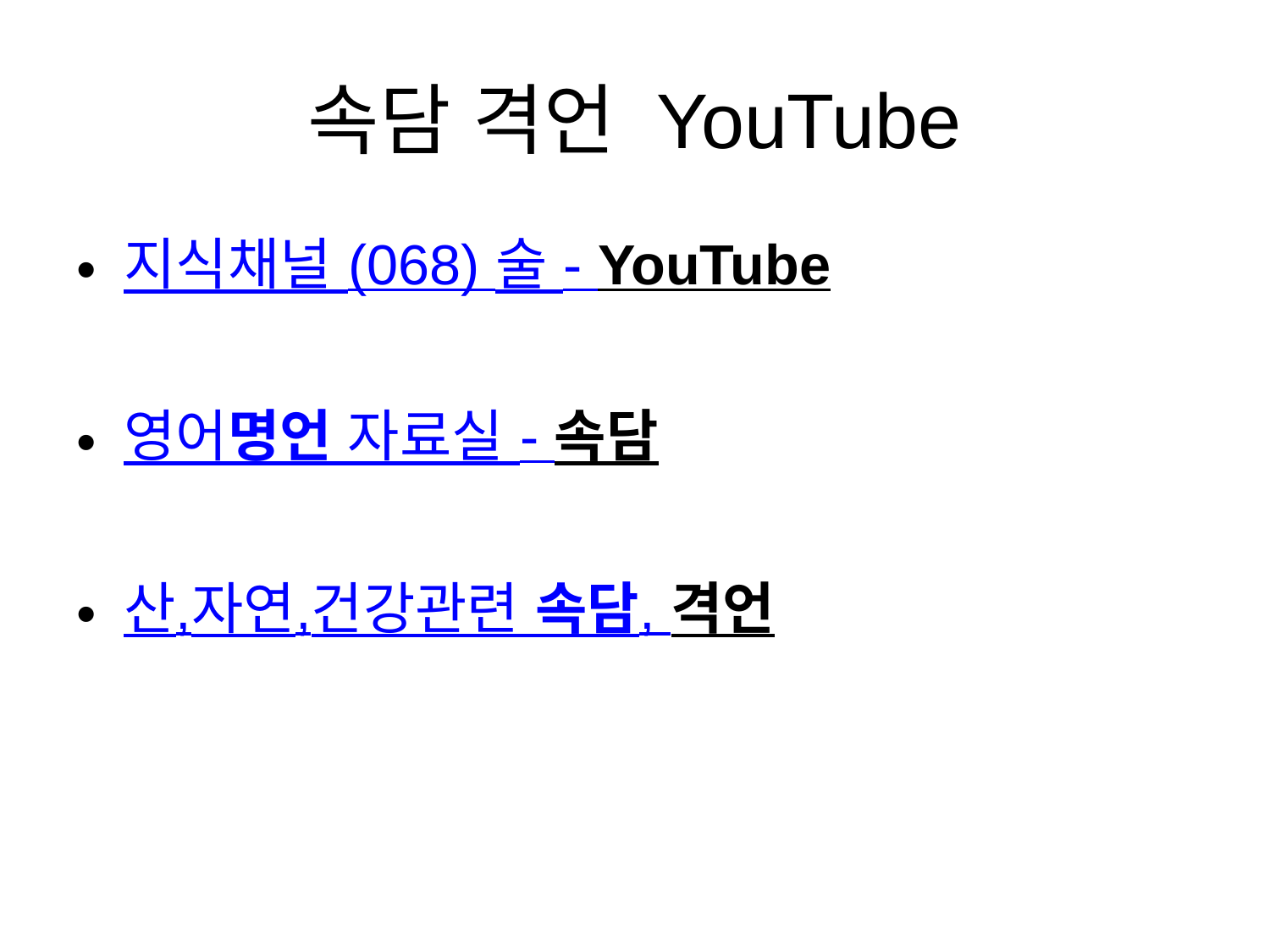

# 속담 격언 YouTube
지식채널 (068) 술 - YouTube

영어명언 자료실 - 속담

산,자연,건강관련 속담, 격언